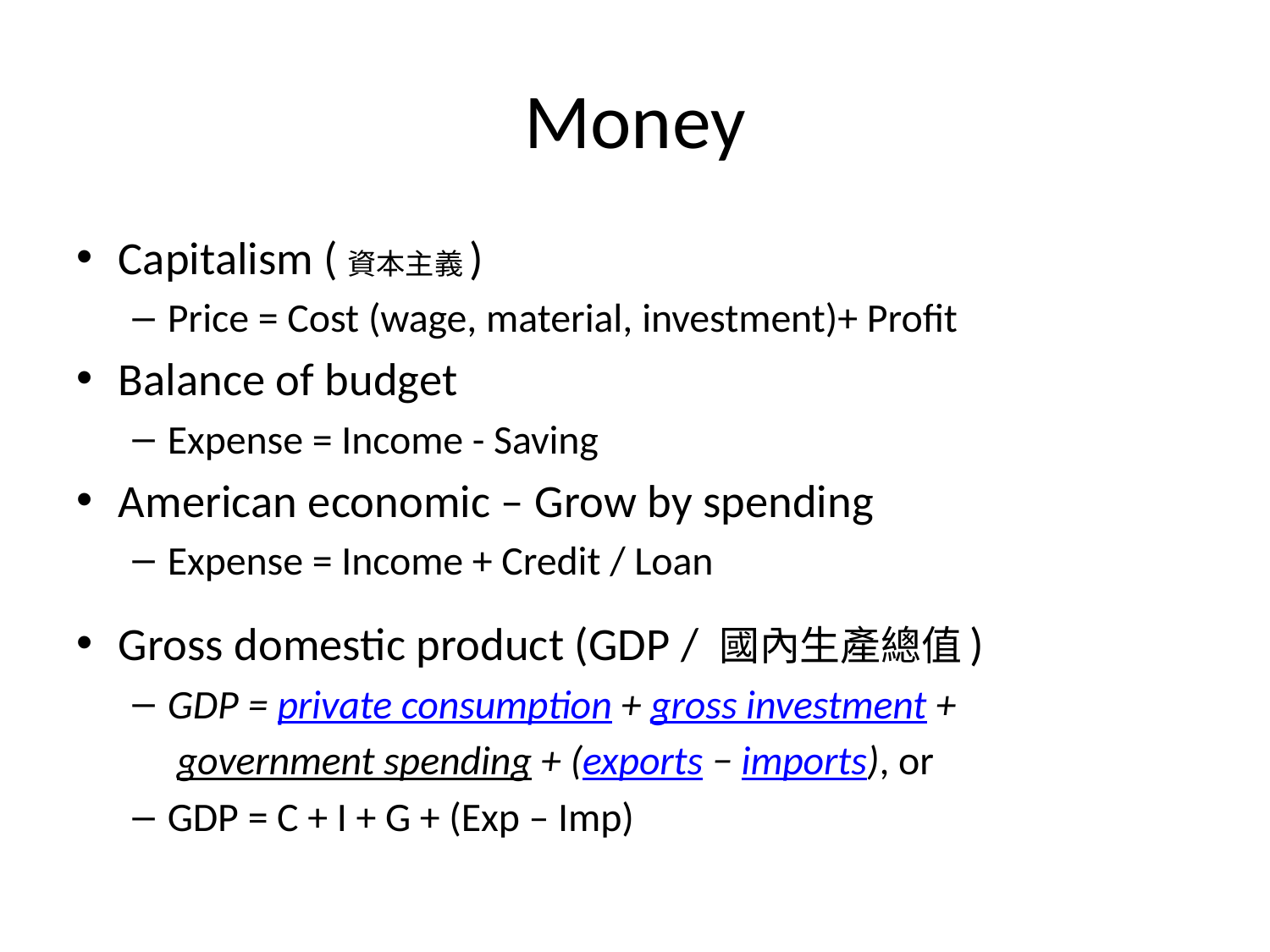

# Money
Capitalism (資本主義)
Price = Cost (wage, material, investment)+ Profit
Balance of budget
Expense = Income - Saving
American economic – Grow by spending
Expense = Income + Credit / Loan

Gross domestic product (GDP / 國內生產總值)
GDP = private consumption + gross investment +
	 government spending + (exports − imports), or
GDP = C + I + G + (Exp – Imp)